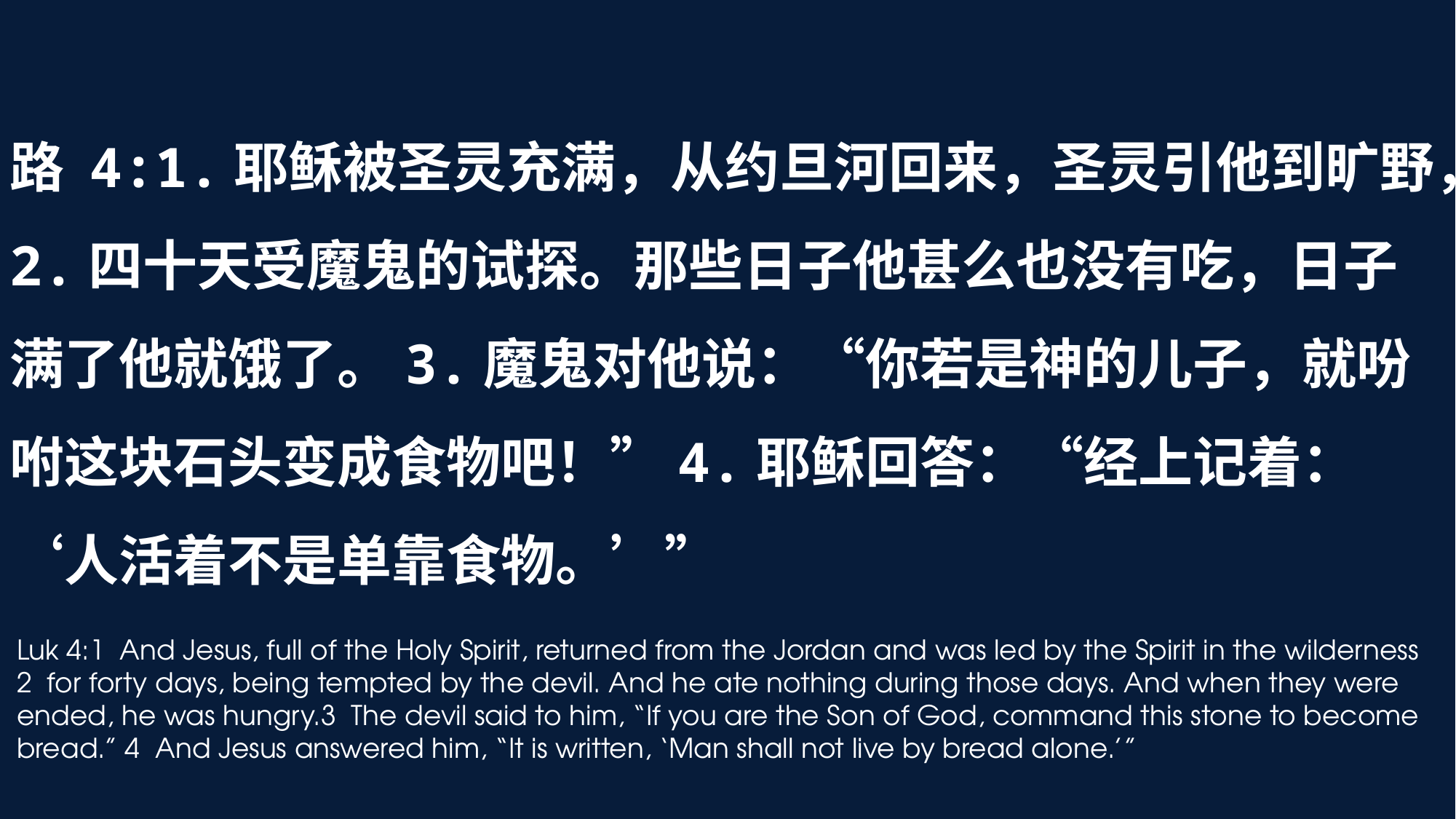

路 4:1.耶稣被圣灵充满，从约旦河回来，圣灵引他到旷野，2.四十天受魔鬼的试探。那些日子他甚么也没有吃，日子满了他就饿了。3.魔鬼对他说：“你若是神的儿子，就吩咐这块石头变成食物吧！”4.耶稣回答：“经上记着：‘人活着不是单靠食物。’”
Luk 4:1  And Jesus, full of the Holy Spirit, returned from the Jordan and was led by the Spirit in the wilderness
2  for forty days, being tempted by the devil. And he ate nothing during those days. And when they were ended, he was hungry.3  The devil said to him, “If you are the Son of God, command this stone to become bread.” 4  And Jesus answered him, “It is written, ‘Man shall not live by bread alone.’”